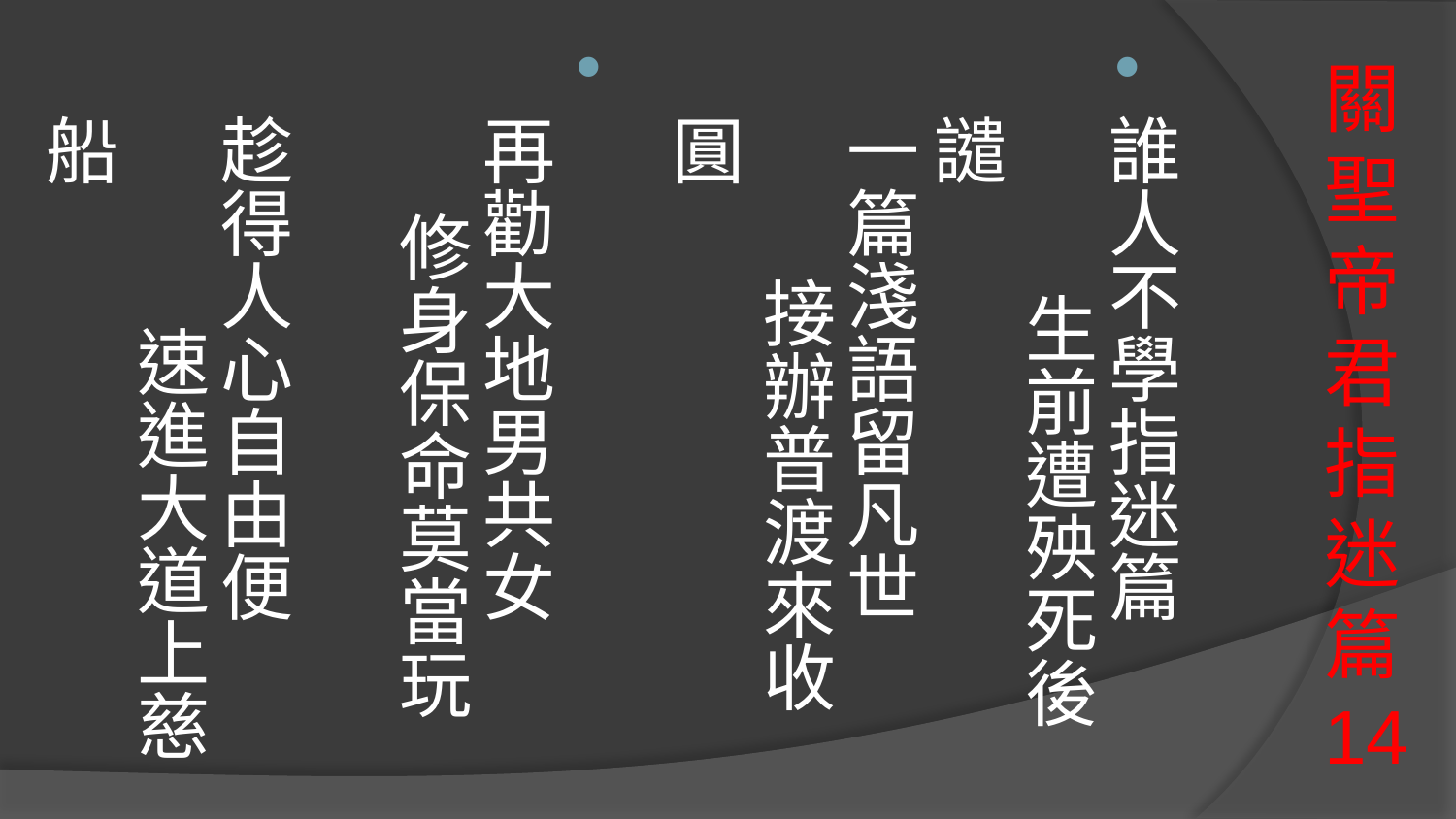

誰人不學指迷篇　                生前遭殃死後譴
一篇淺語留凡世　               接辦普渡來收圓
再勸大地男共女　           修身保命莫當玩　
趁得人心自由便　                  速進大道上慈船
# 關聖帝君指迷篇14